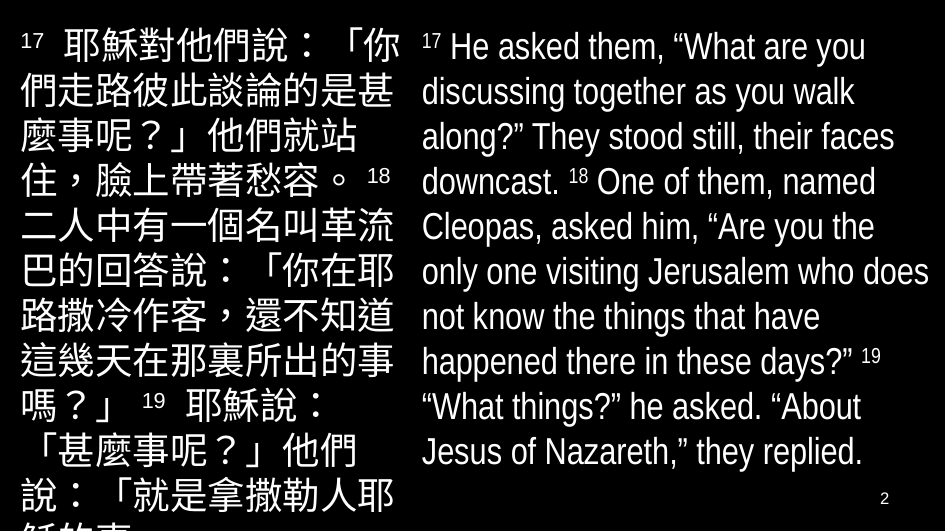

17 耶穌對他們說：「你們走路彼此談論的是甚麼事呢？」他們就站住，臉上帶著愁容。18 二人中有一個名叫革流巴的回答說：「你在耶路撒冷作客，還不知道這幾天在那裏所出的事嗎？」19 耶穌說：「甚麼事呢？」他們說：「就是拿撒勒人耶穌的事。
17 He asked them, “What are you discussing together as you walk along?” They stood still, their faces downcast. 18 One of them, named Cleopas, asked him, “Are you the only one visiting Jerusalem who does not know the things that have happened there in these days?” 19 “What things?” he asked. “About Jesus of Nazareth,” they replied.
2